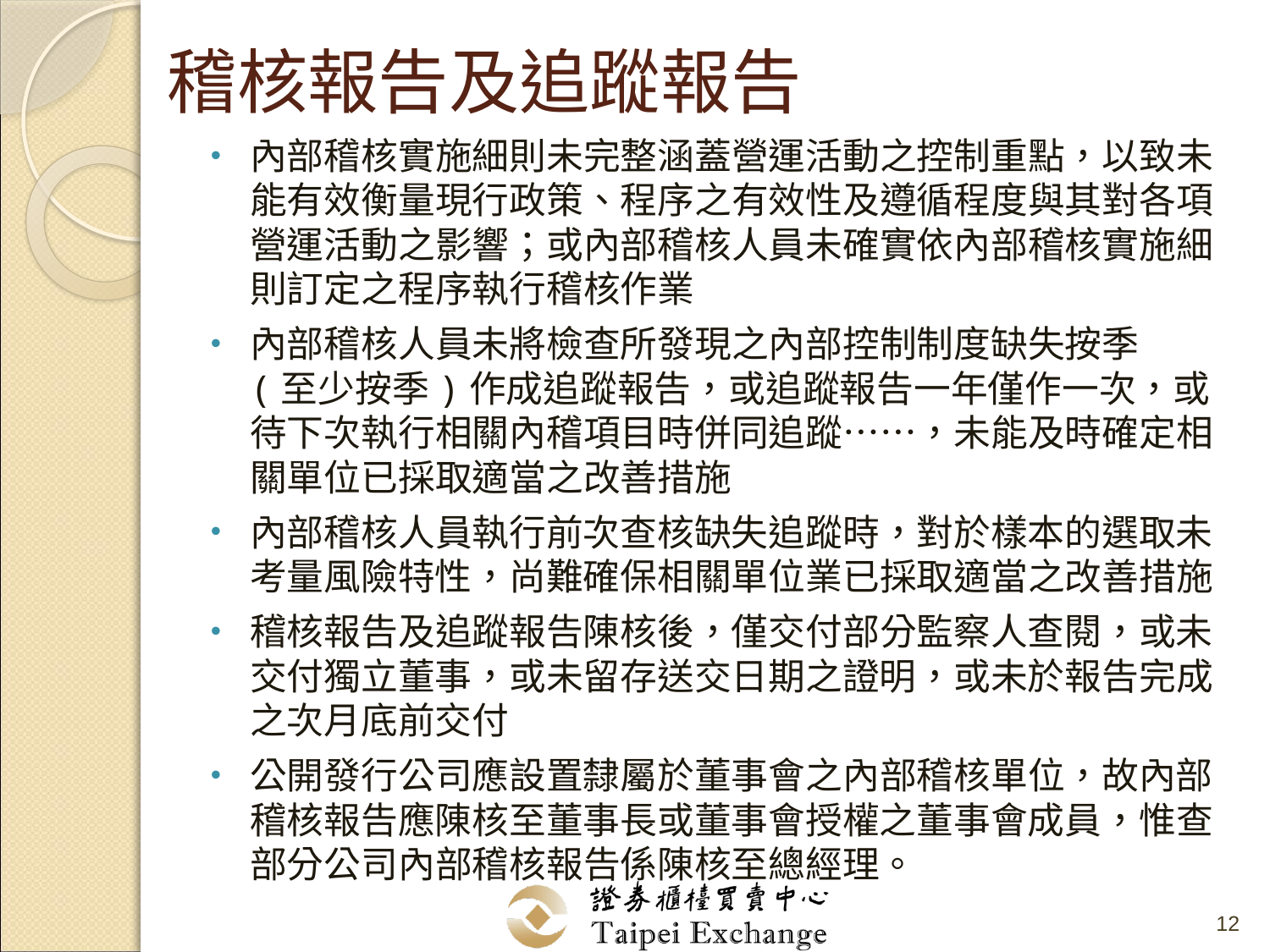

# 稽核報告及追蹤報告
內部稽核實施細則未完整涵蓋營運活動之控制重點，以致未能有效衡量現行政策、程序之有效性及遵循程度與其對各項營運活動之影響；或內部稽核人員未確實依內部稽核實施細則訂定之程序執行稽核作業
內部稽核人員未將檢查所發現之內部控制制度缺失按季(至少按季)作成追蹤報告，或追蹤報告一年僅作一次，或待下次執行相關內稽項目時併同追蹤……，未能及時確定相關單位已採取適當之改善措施
內部稽核人員執行前次查核缺失追蹤時，對於樣本的選取未考量風險特性，尚難確保相關單位業已採取適當之改善措施
稽核報告及追蹤報告陳核後，僅交付部分監察人查閱，或未交付獨立董事，或未留存送交日期之證明，或未於報告完成之次月底前交付
公開發行公司應設置隸屬於董事會之內部稽核單位，故內部稽核報告應陳核至董事長或董事會授權之董事會成員，惟查部分公司內部稽核報告係陳核至總經理。
12